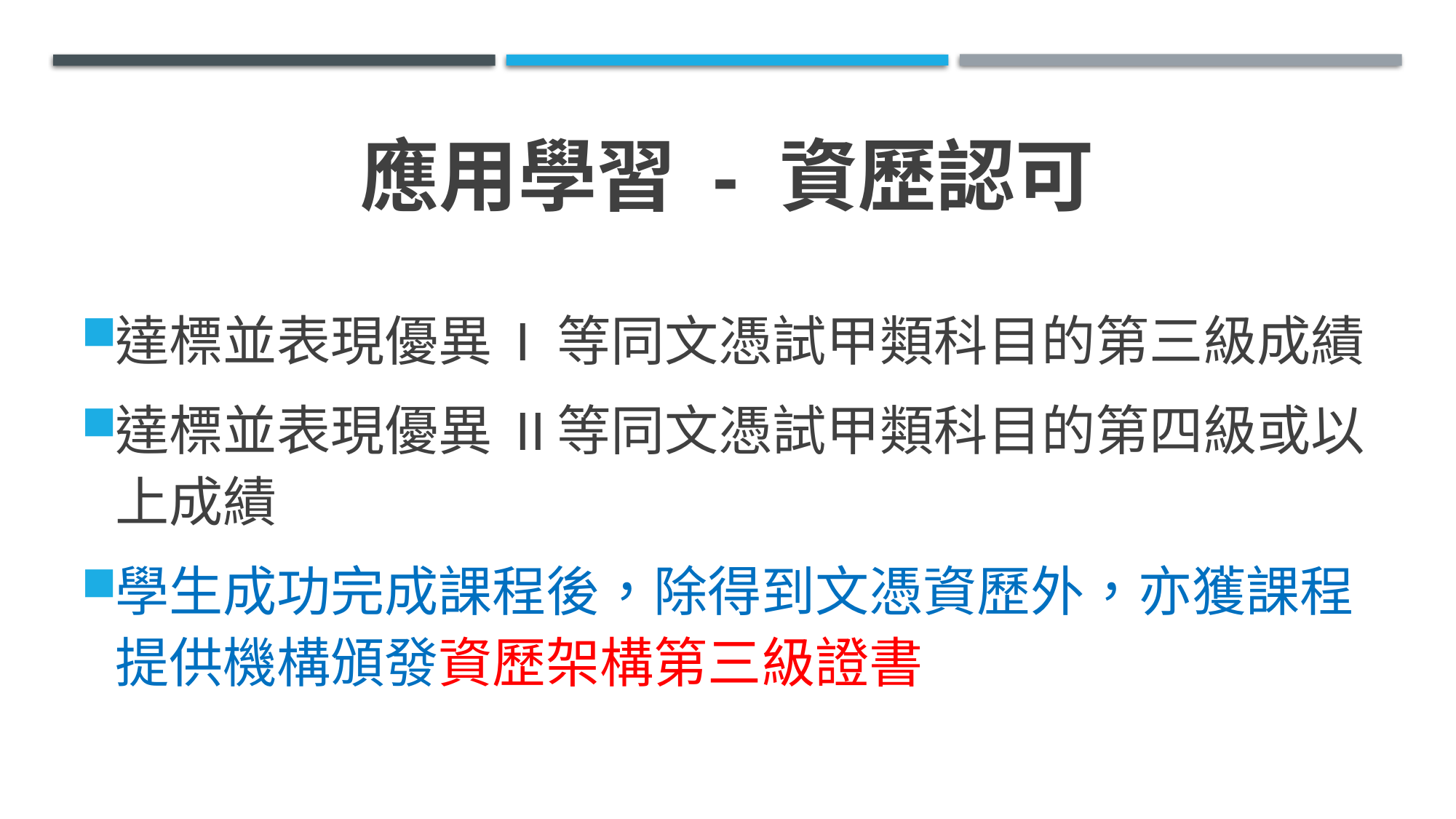

# 應用學習 - 資歷認可
達標並表現優異 I 等同文憑試甲類科目的第三級成績
達標並表現優異 II等同文憑試甲類科目的第四級或以上成績
學生成功完成課程後，除得到文憑資歷外，亦獲課程提供機構頒發資歷架構第三級證書